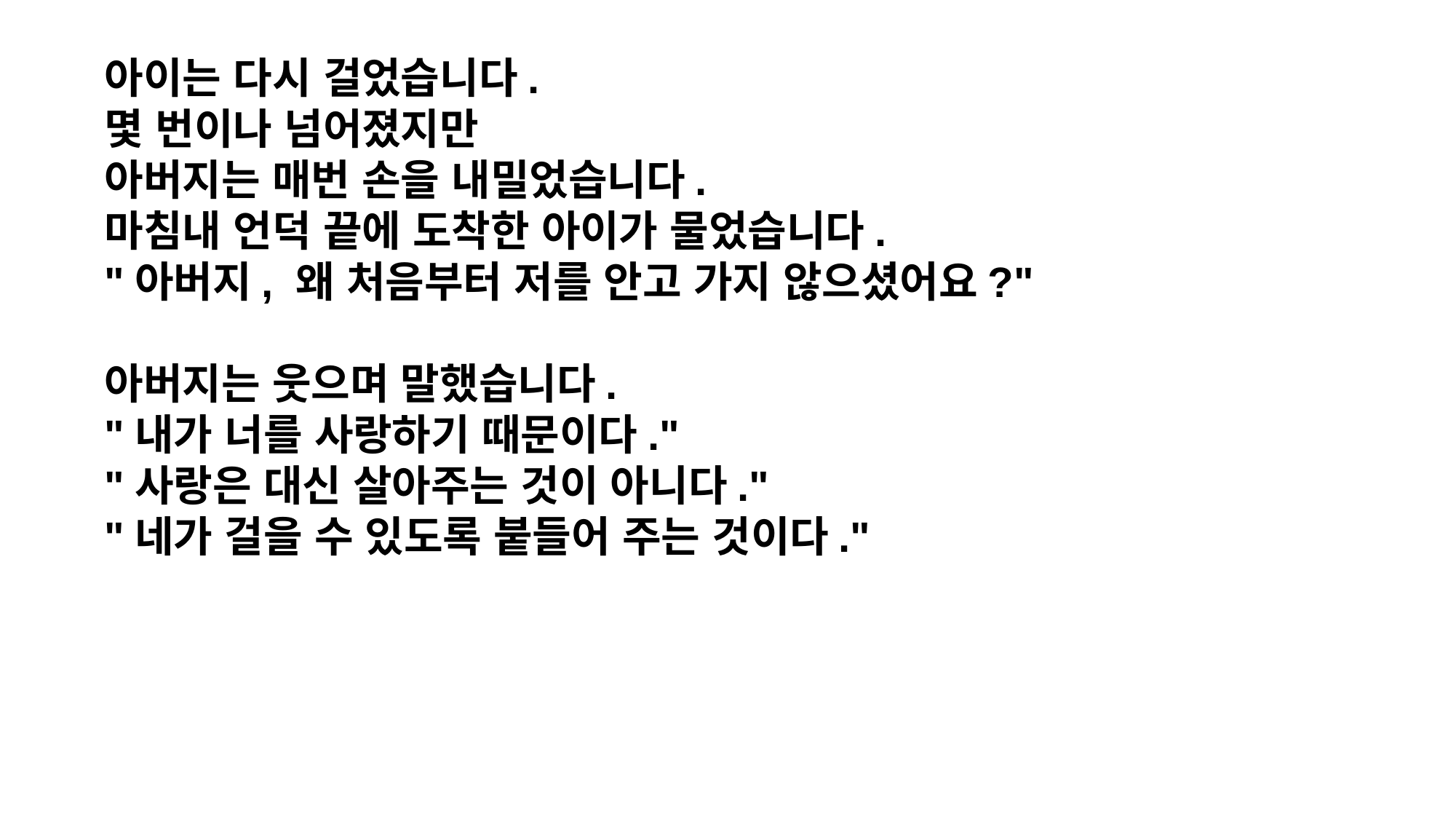

아이는 다시 걸었습니다.
몇 번이나 넘어졌지만
아버지는 매번 손을 내밀었습니다.
마침내 언덕 끝에 도착한 아이가 물었습니다.
"아버지, 왜 처음부터 저를 안고 가지 않으셨어요?"

아버지는 웃으며 말했습니다.
"내가 너를 사랑하기 때문이다."
"사랑은 대신 살아주는 것이 아니다."
"네가 걸을 수 있도록 붙들어 주는 것이다."